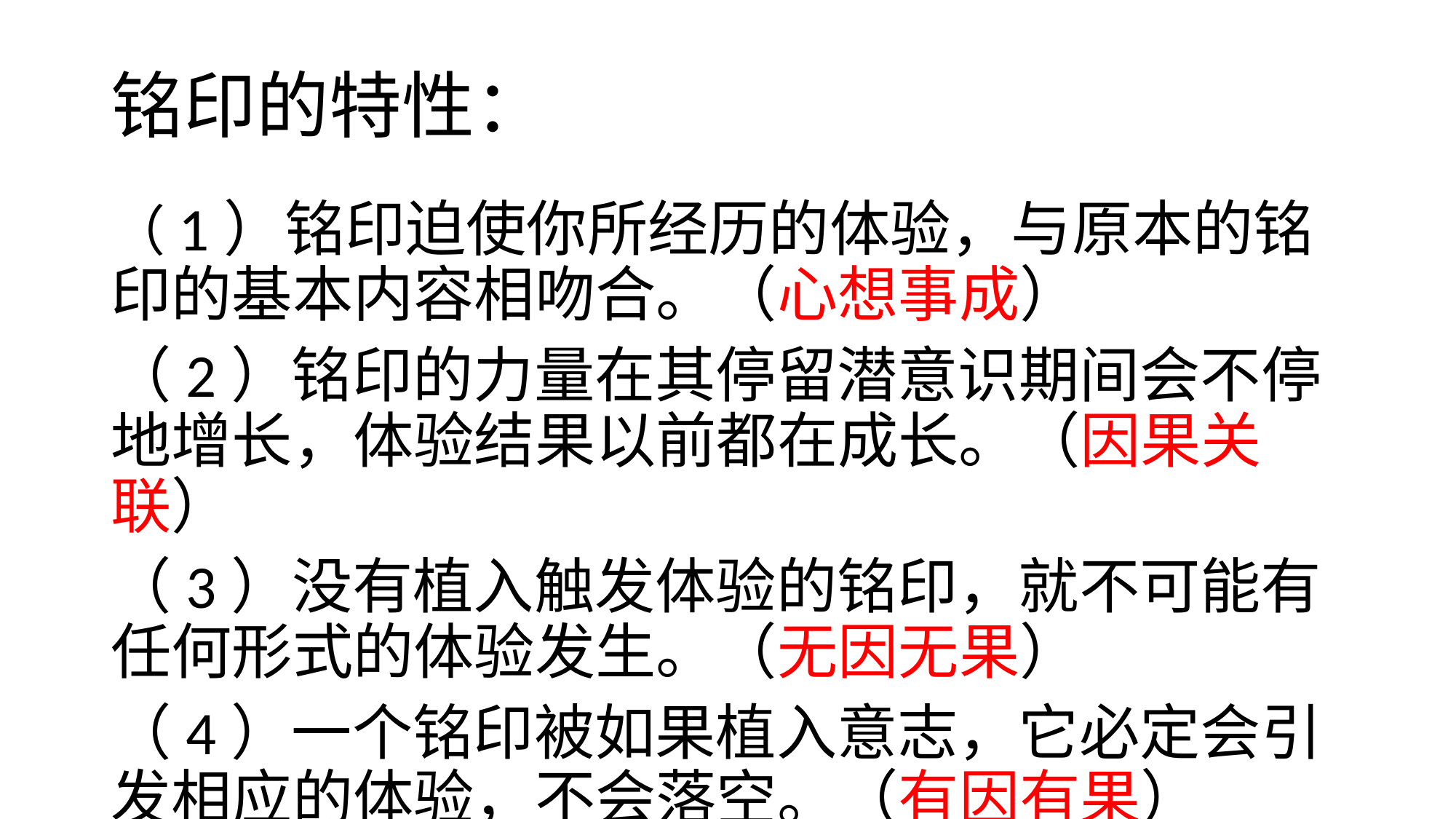

# 铭印的特性：
（1）铭印迫使你所经历的体验，与原本的铭印的基本内容相吻合。（心想事成）
（2）铭印的力量在其停留潜意识期间会不停地增长，体验结果以前都在成长。（因果关联）
（3）没有植入触发体验的铭印，就不可能有任何形式的体验发生。（无因无果）
（4）一个铭印被如果植入意志，它必定会引发相应的体验，不会落空。（有因有果）